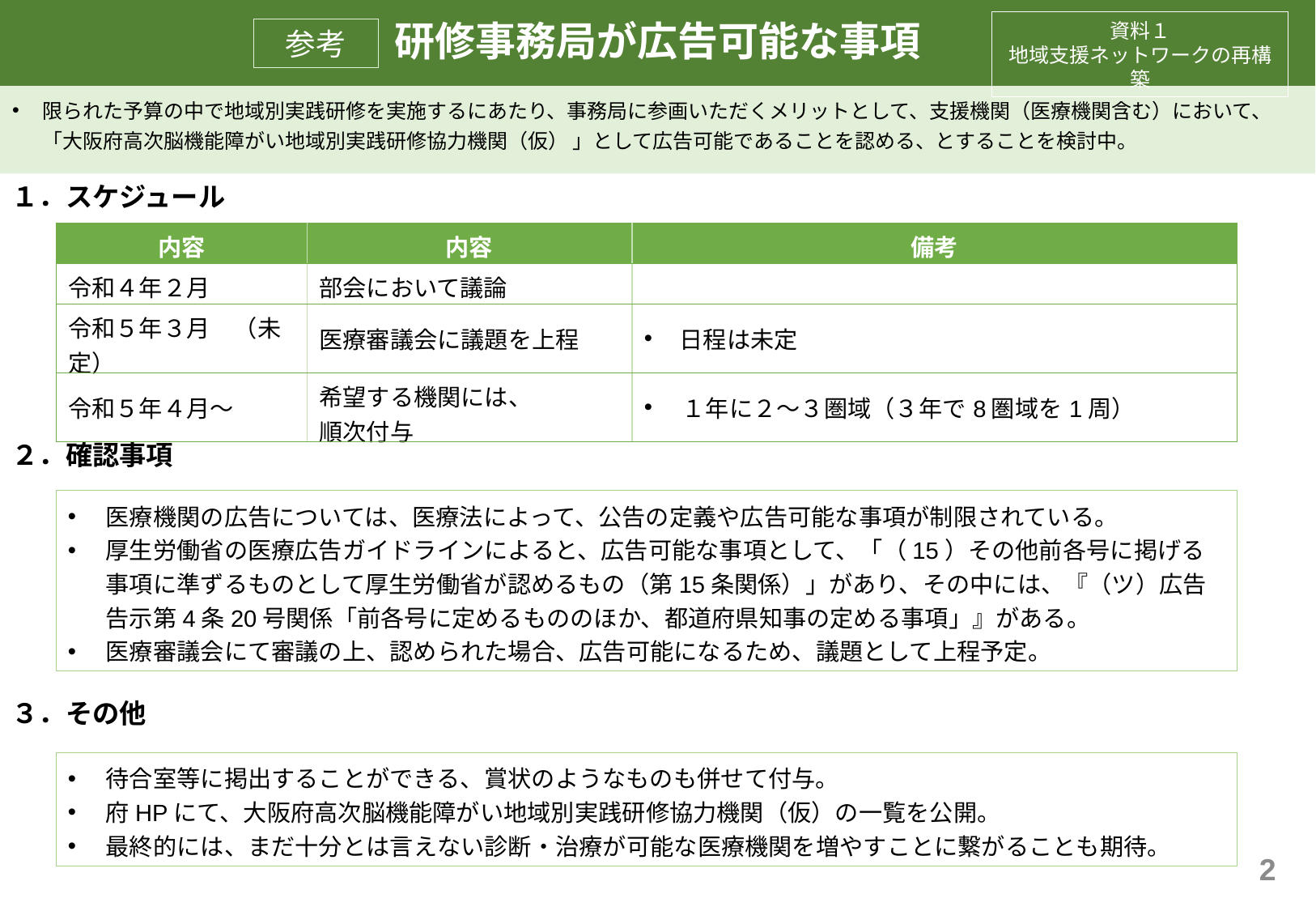

# 研修事務局が広告可能な事項
資料１
地域支援ネットワークの再構築
参考
限られた予算の中で地域別実践研修を実施するにあたり、事務局に参画いただくメリットとして、支援機関（医療機関含む）において、「大阪府高次脳機能障がい地域別実践研修協力機関（仮） 」として広告可能であることを認める、とすることを検討中。
１．スケジュール

２．確認事項

３．その他

| 内容 | 内容 | 備考 |
| --- | --- | --- |
| 令和４年２月 | 部会において議論 |  |
| 令和５年３月　（未定） | 医療審議会に議題を上程 | 日程は未定 |
| 令和５年４月～ | 希望する機関には、 順次付与 | １年に２～３圏域（３年で8圏域を1周） |
医療機関の広告については、医療法によって、公告の定義や広告可能な事項が制限されている。
厚生労働省の医療広告ガイドラインによると、広告可能な事項として、「（15）その他前各号に掲げる事項に準ずるものとして厚生労働省が認めるもの（第15条関係）」があり、その中には、『（ツ）広告告示第4条20号関係「前各号に定めるもののほか、都道府県知事の定める事項」』がある。
医療審議会にて審議の上、認められた場合、広告可能になるため、議題として上程予定。
待合室等に掲出することができる、賞状のようなものも併せて付与。
府HPにて、大阪府高次脳機能障がい地域別実践研修協力機関（仮）の一覧を公開。
最終的には、まだ十分とは言えない診断・治療が可能な医療機関を増やすことに繋がることも期待。
2